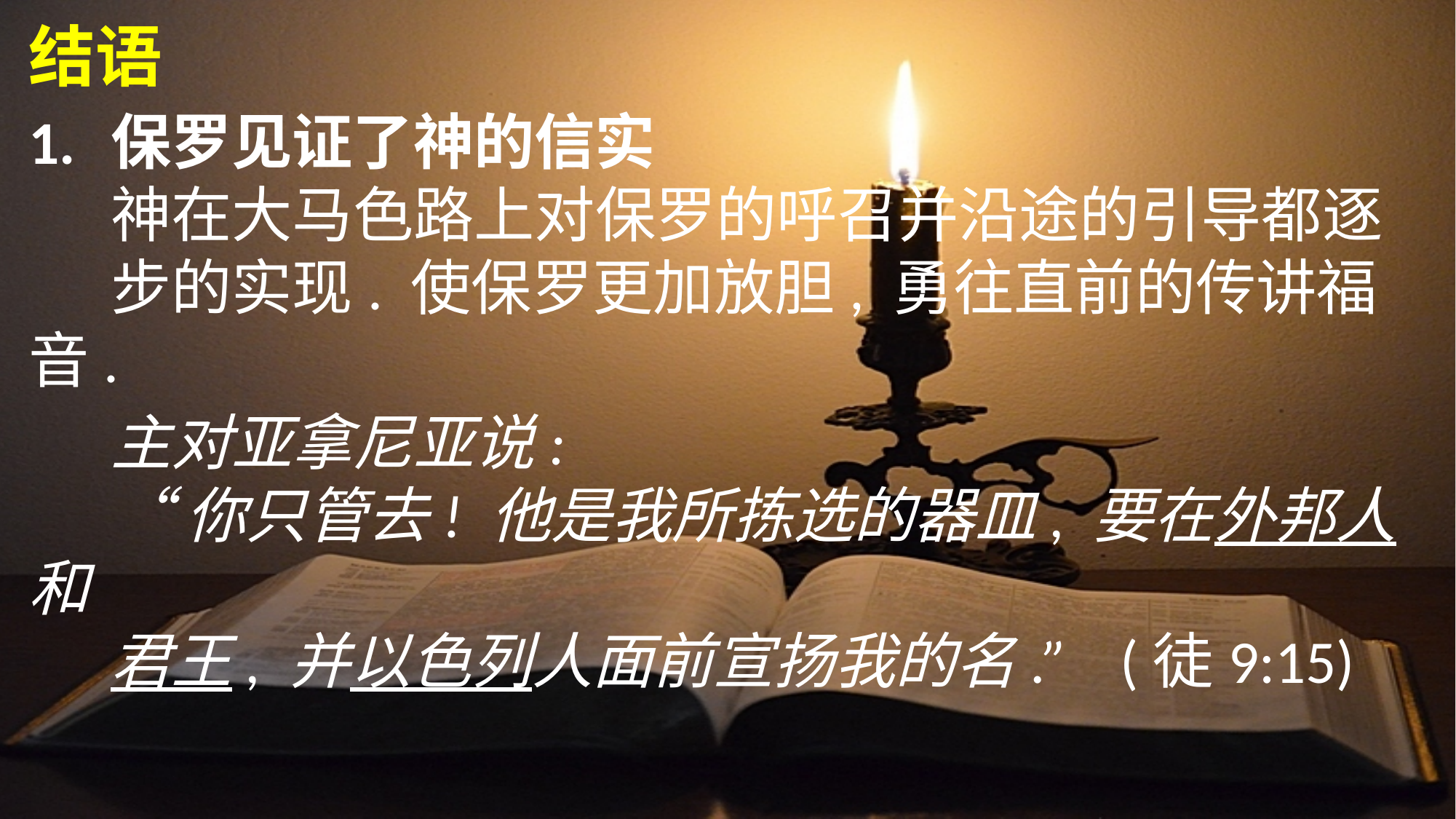

结语
1.	保罗见证了神的信实
	神在大马色路上对保罗的呼召并沿途的引导都逐
	步的实现. 使保罗更加放	胆, 勇往直前的传讲福音.
	主对亚拿尼亚说:
	“你只管去! 他是我所拣选的器皿, 要在外邦人和
	君王, 并以色列人面前宣扬我的名.” 	(徒9:15)